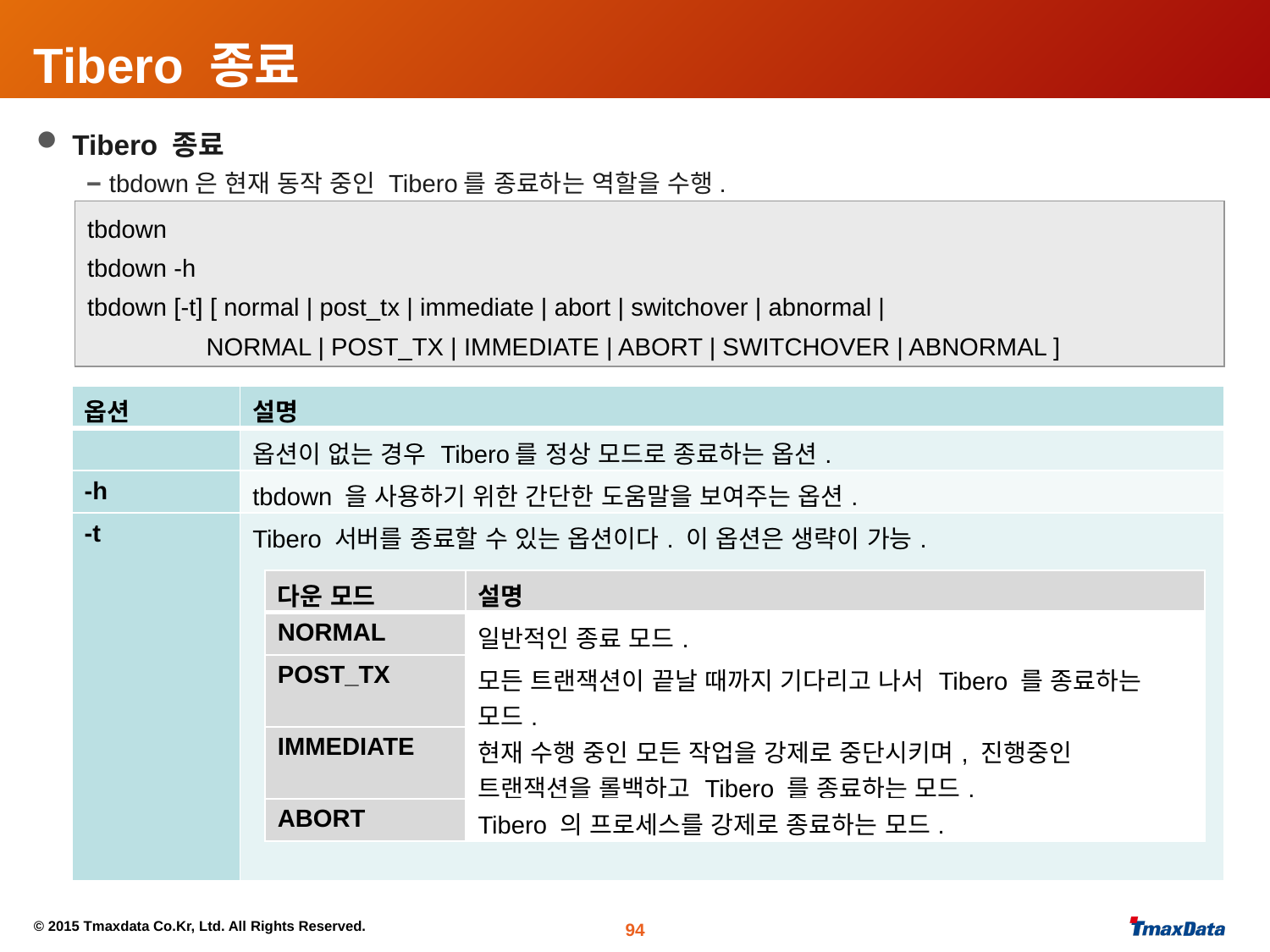

# Tibero 종료
 Tibero 종료
 tbdown은 현재 동작 중인 Tibero를 종료하는 역할을 수행.

tbdown
tbdown -h
tbdown [-t] [ normal | post_tx | immediate | abort | switchover | abnormal |
                 NORMAL | POST_TX | IMMEDIATE | ABORT | SWITCHOVER | ABNORMAL ]
| 옵션 | 설명 |
| --- | --- |
|  | 옵션이 없는 경우 Tibero를 정상 모드로 종료하는 옵션. |
| -h | tbdown 을 사용하기 위한 간단한 도움말을 보여주는 옵션. |
| -t | Tibero 서버를 종료할 수 있는 옵션이다. 이 옵션은 생략이 가능. |
| 다운 모드 | 설명 |
| --- | --- |
| NORMAL | 일반적인 종료 모드. |
| POST\_TX | 모든 트랜잭션이 끝날 때까지 기다리고 나서 Tibero 를 종료하는 모드. |
| IMMEDIATE | 현재 수행 중인 모든 작업을 강제로 중단시키며, 진행중인 트랜잭션을 롤백하고 Tibero 를 종료하는 모드. |
| ABORT | Tibero 의 프로세스를 강제로 종료하는 모드. |